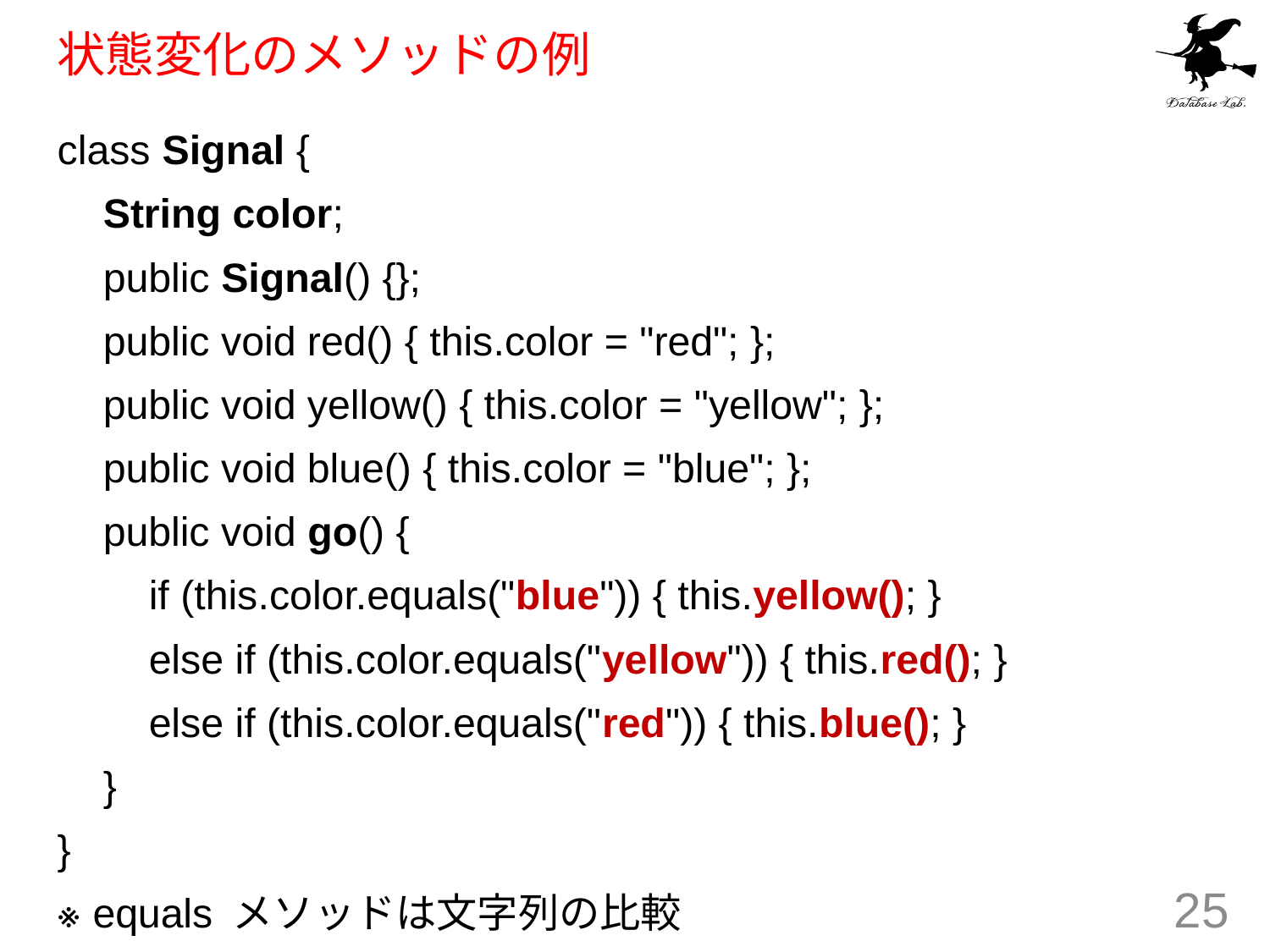

# 状態変化のメソッドの例
class Signal {
    String color;
    public Signal() {};
    public void red() { this.color = "red"; };
    public void yellow() { this.color = "yellow"; };
    public void blue() { this.color = "blue"; };
    public void go() {
        if (this.color.equals("blue")) { this.yellow(); }
        else if (this.color.equals("yellow")) { this.red(); }
        else if (this.color.equals("red")) { this.blue(); }
    }
}
※ equals メソッドは文字列の比較
25